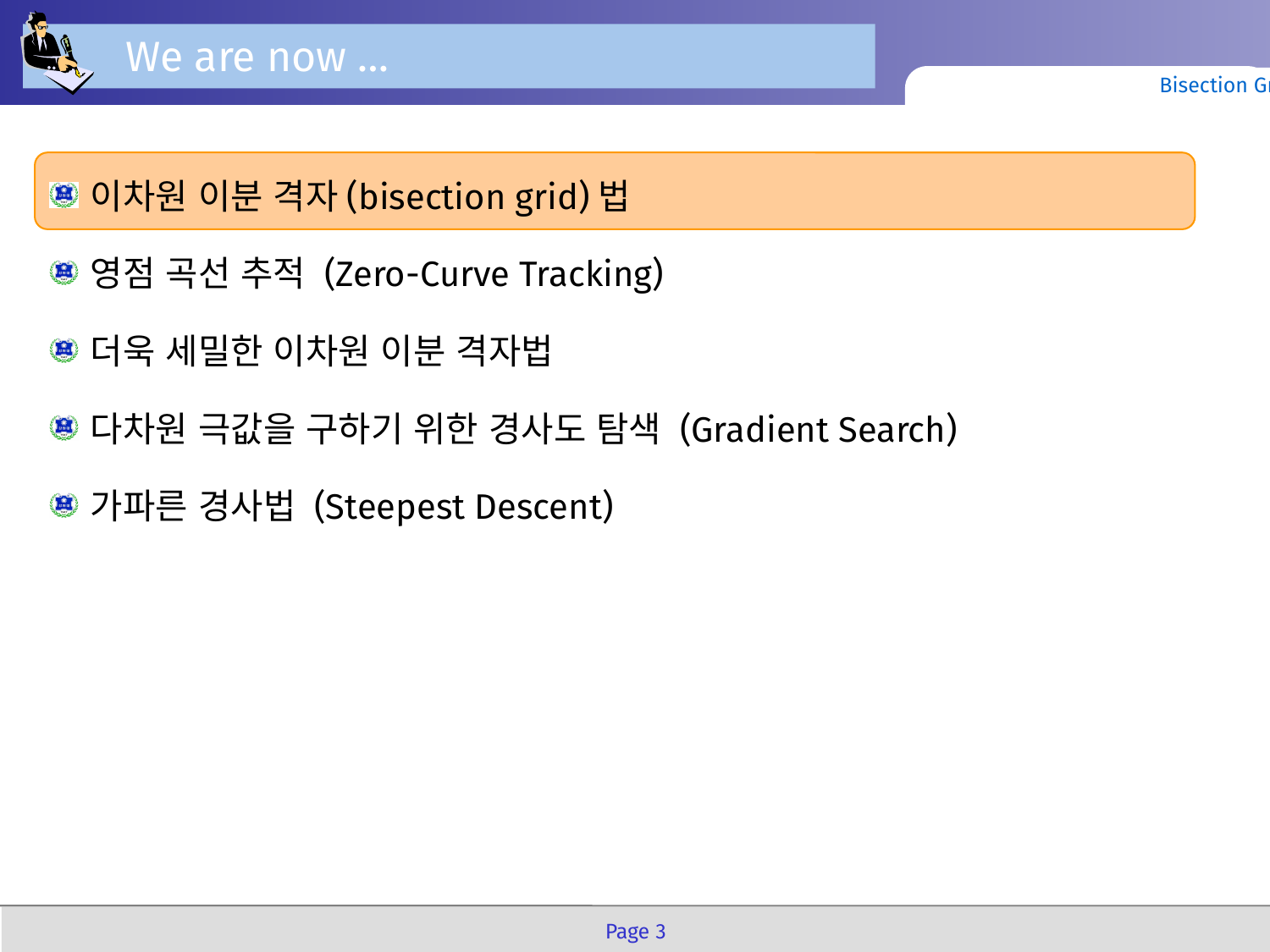

We are now …
Bisection Grid
이차원 이분 격자(bisection grid)법
영점 곡선 추적 (Zero-Curve Tracking)
더욱 세밀한 이차원 이분 격자법
다차원 극값을 구하기 위한 경사도 탐색 (Gradient Search)
가파른 경사법 (Steepest Descent)

Page 3